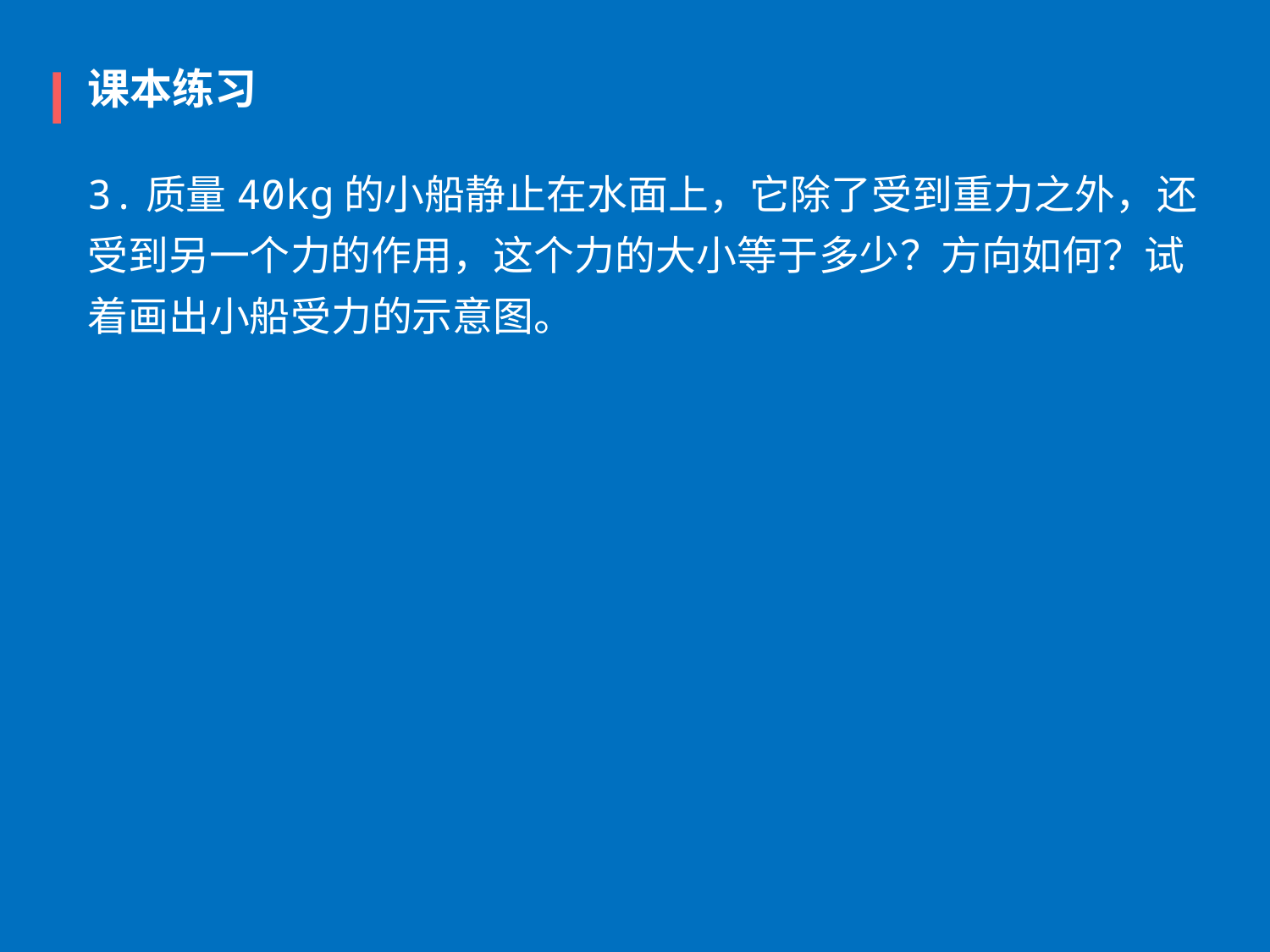

课本练习

3.质量40kg的小船静止在水面上，它除了受到重力之外，还受到另一个力的作用，这个力的大小等于多少？方向如何？试着画出小船受力的示意图。